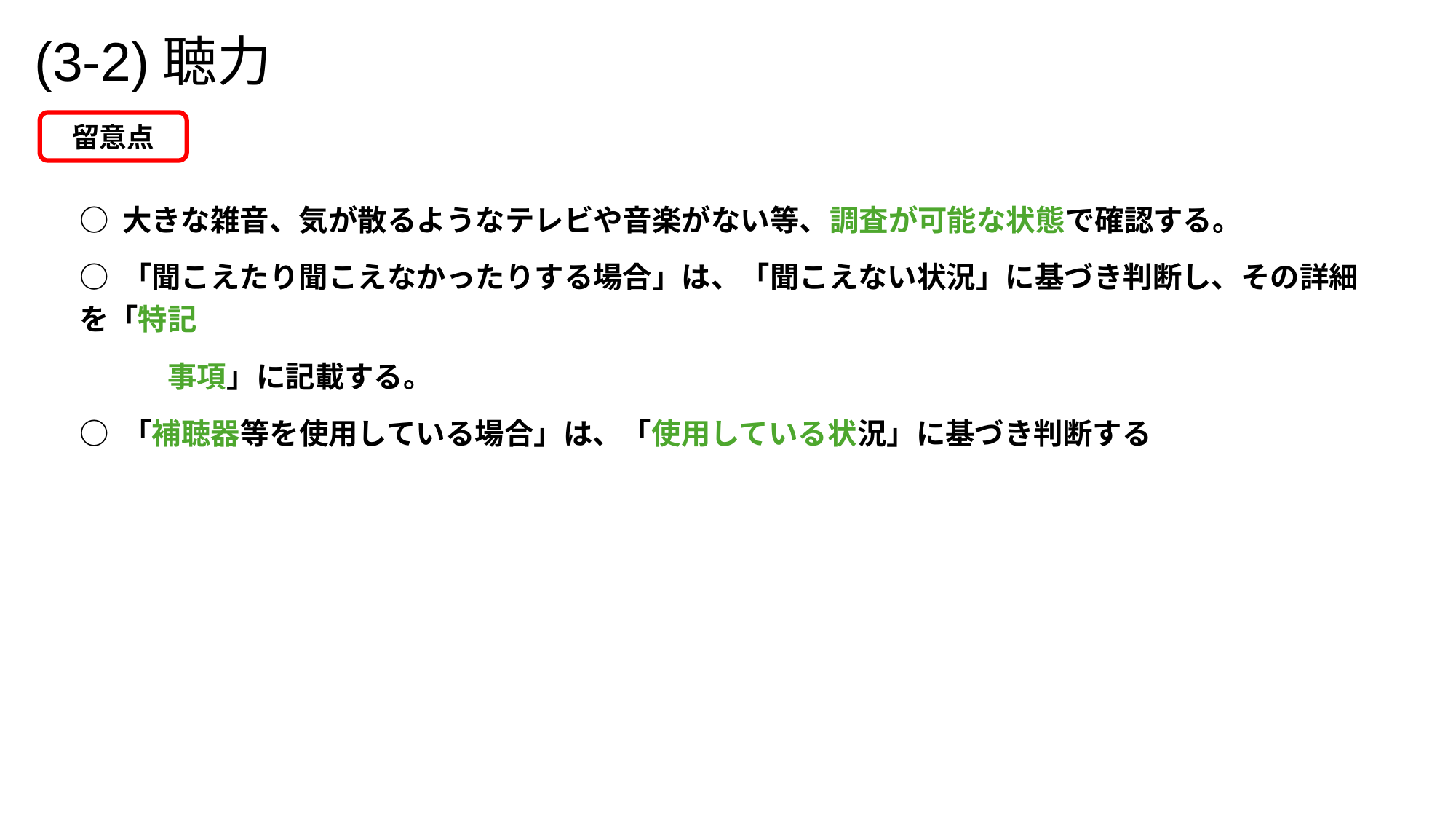

# (3-2)聴力
留意点
○ 大きな雑音、気が散るようなテレビや音楽がない等、調査が可能な状態で確認する。
○ 「聞こえたり聞こえなかったりする場合」は、「聞こえない状況」に基づき判断し、その詳細を「特記
　　　事項」に記載する。
○ 「補聴器等を使用している場合」は、「使用している状況」に基づき判断する